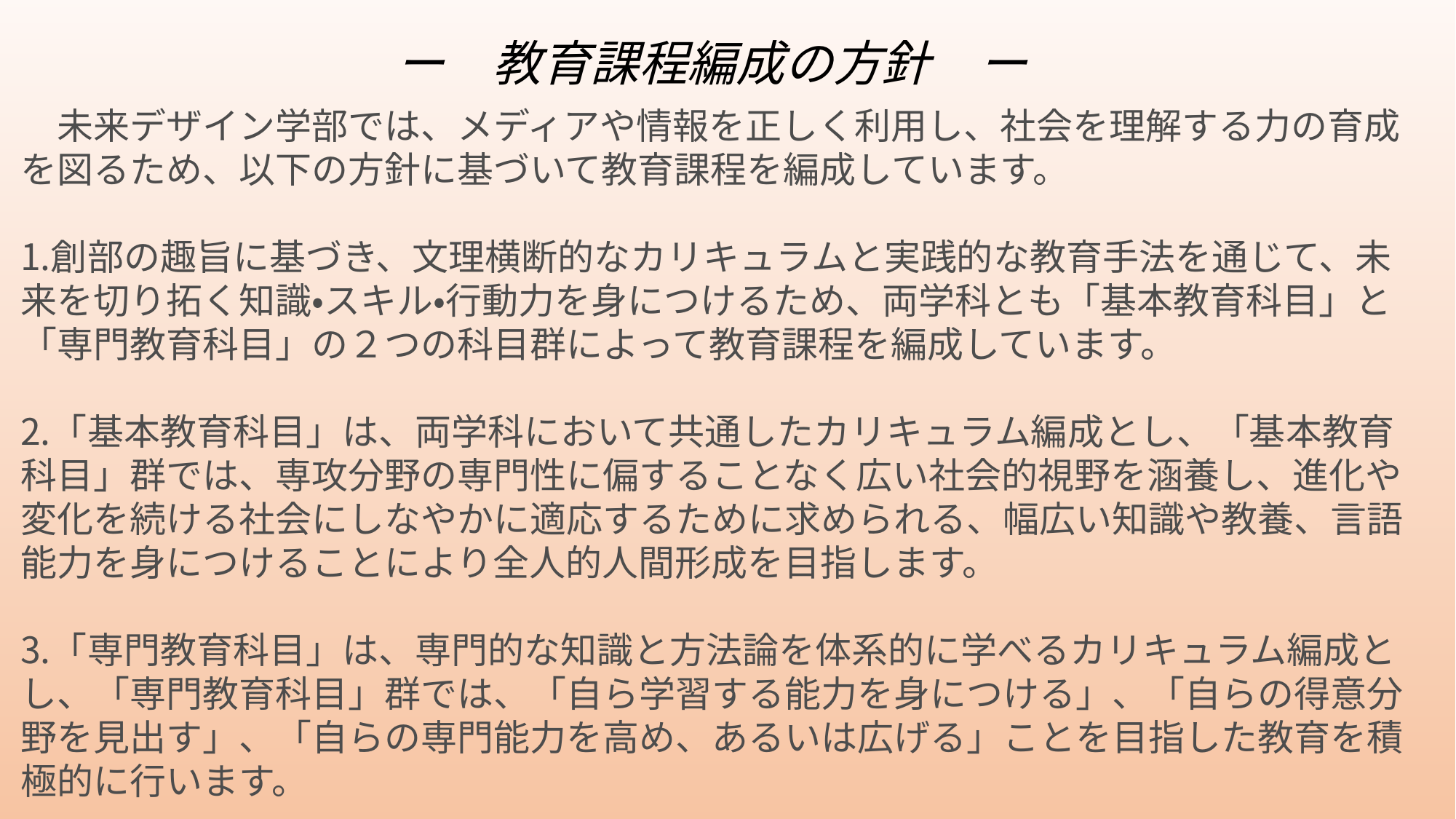

ー　教育課程編成の方針　ー
　未来デザイン学部では、メディアや情報を正しく利用し、社会を理解する力の育成を図るため、以下の方針に基づいて教育課程を編成しています。

創部の趣旨に基づき、文理横断的なカリキュラムと実践的な教育手法を通じて、未来を切り拓く知識・スキル・行動力を身につけるため、両学科とも「基本教育科目」と「専門教育科目」の２つの科目群によって教育課程を編成しています。

「基本教育科目」は、両学科において共通したカリキュラム編成とし、「基本教育科目」群では、専攻分野の専門性に偏することなく広い社会的視野を涵養し、進化や変化を続ける社会にしなやかに適応するために求められる、幅広い知識や教養、言語能力を身につけることにより全人的人間形成を目指します。

「専門教育科目」は、専門的な知識と方法論を体系的に学べるカリキュラム編成とし、「専門教育科目」群では、「自ら学習する能力を身につける」、「自らの得意分野を見出す」、「自らの専門能力を高め、あるいは広げる」ことを目指した教育を積極的に行います。